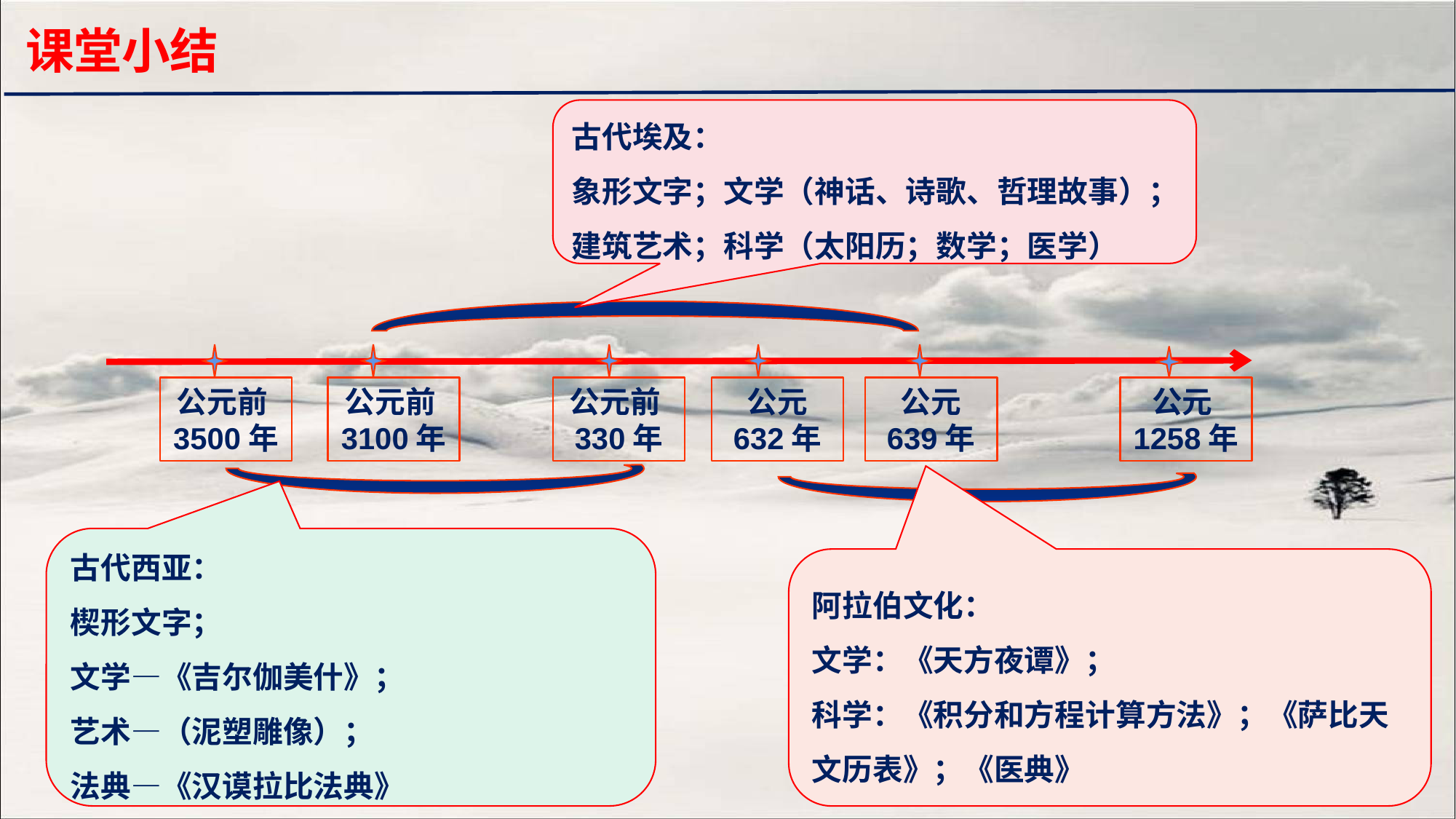

课堂小结
古代埃及：
象形文字；文学（神话、诗歌、哲理故事）；建筑艺术；科学（太阳历；数学；医学）

公元前3500年
公元前3100年
公元前330年
公元
632年
公元
639年
公元1258年

古代西亚：
楔形文字；
文学—《吉尔伽美什》；
艺术—（泥塑雕像）；
法典—《汉谟拉比法典》
阿拉伯文化：
文学：《天方夜谭》；
科学：《积分和方程计算方法》；《萨比天文历表》；《医典》